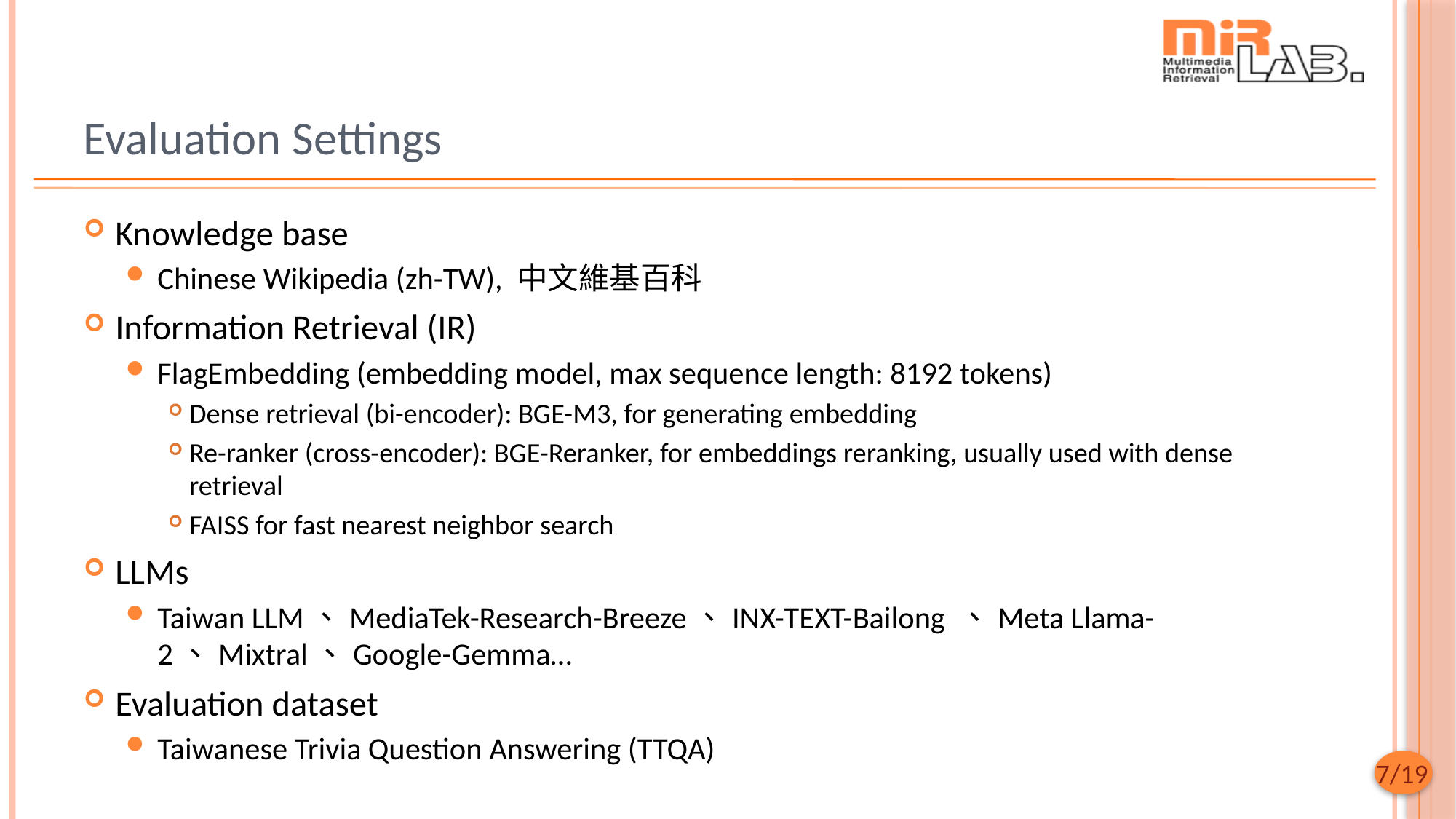

# Evaluation Settings
Knowledge base
Chinese Wikipedia (zh-TW), 中文維基百科
Information Retrieval (IR)
FlagEmbedding (embedding model, max sequence length: 8192 tokens)
Dense retrieval (bi-encoder): BGE-M3, for generating embedding
Re-ranker (cross-encoder): BGE-Reranker, for embeddings reranking, usually used with dense retrieval
FAISS for fast nearest neighbor search
LLMs
Taiwan LLM、MediaTek-Research-Breeze、INX-TEXT-Bailong 、Meta Llama-2、Mixtral、Google-Gemma…
Evaluation dataset
Taiwanese Trivia Question Answering (TTQA)